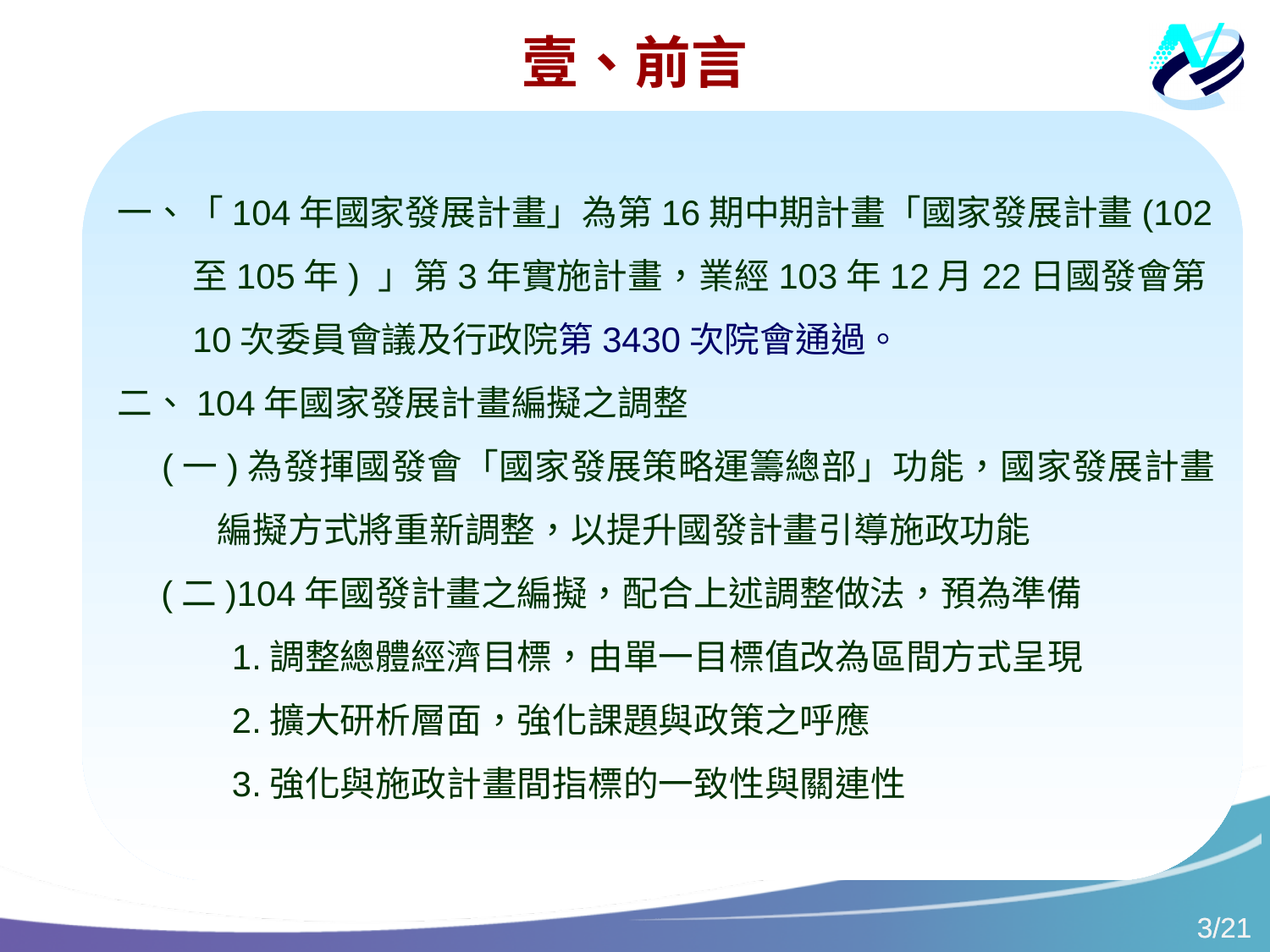

壹、前言

一、「104年國家發展計畫」為第16期中期計畫「國家發展計畫(102至105年) 」第3年實施計畫，業經103年12月22日國發會第10次委員會議及行政院第3430次院會通過。
二、104年國家發展計畫編擬之調整
　(一)為發揮國發會「國家發展策略運籌總部」功能，國家發展計畫編擬方式將重新調整，以提升國發計畫引導施政功能
　(二)104年國發計畫之編擬，配合上述調整做法，預為準備
　　　1.調整總體經濟目標，由單一目標值改為區間方式呈現
　　　2.擴大研析層面，強化課題與政策之呼應
　　　3.強化與施政計畫間指標的一致性與關連性